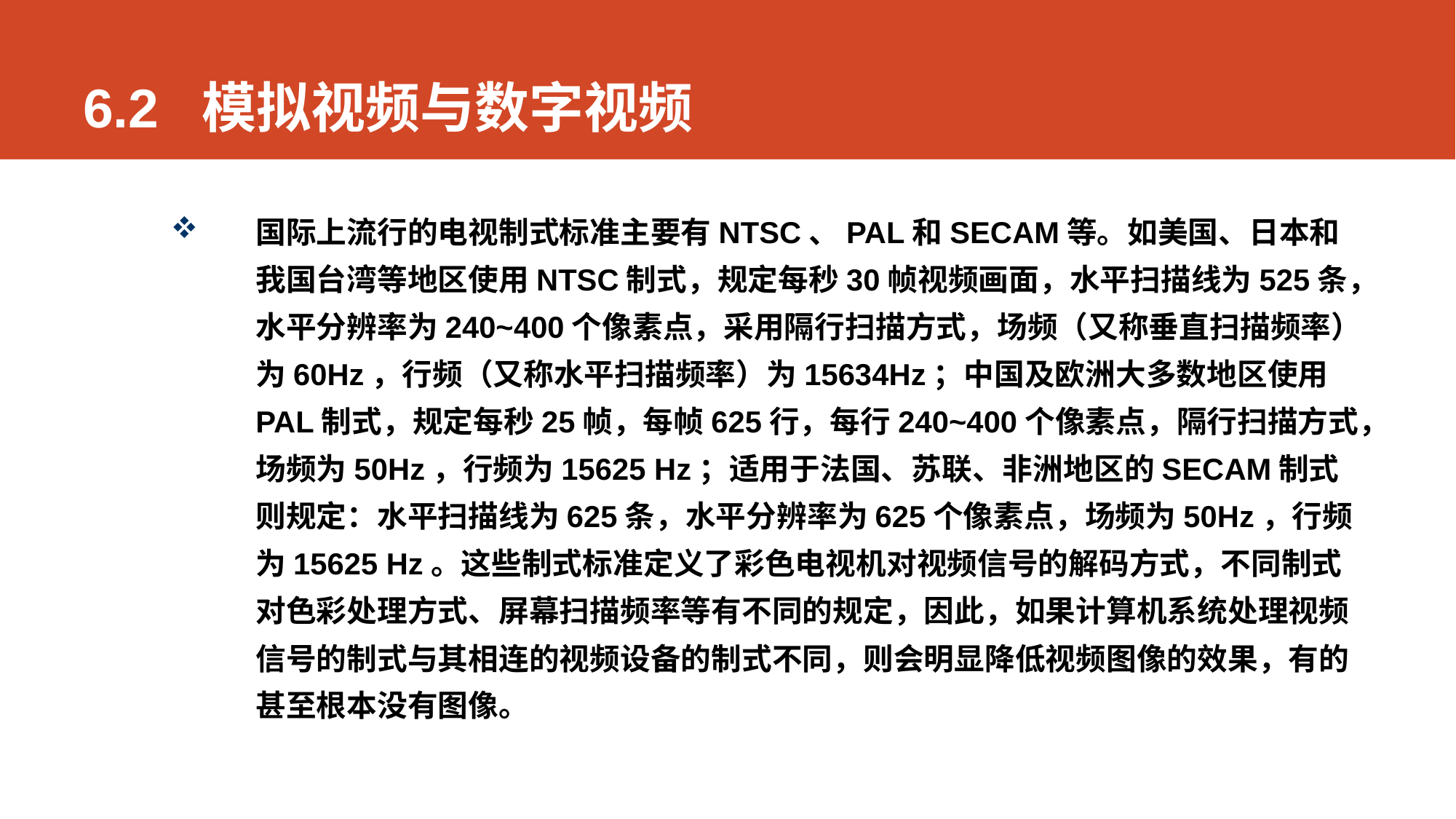

# 6.2  模拟视频与数字视频
国际上流行的电视制式标准主要有NTSC、PAL和SECAM等。如美国、日本和我国台湾等地区使用NTSC制式，规定每秒30帧视频画面，水平扫描线为525条，水平分辨率为240~400个像素点，采用隔行扫描方式，场频（又称垂直扫描频率）为60Hz，行频（又称水平扫描频率）为15634Hz；中国及欧洲大多数地区使用PAL制式，规定每秒25帧，每帧625行，每行240~400个像素点，隔行扫描方式，场频为50Hz，行频为15625 Hz；适用于法国、苏联、非洲地区的SECAM制式则规定：水平扫描线为625条，水平分辨率为625个像素点，场频为50Hz，行频为15625 Hz。这些制式标准定义了彩色电视机对视频信号的解码方式，不同制式对色彩处理方式、屏幕扫描频率等有不同的规定，因此，如果计算机系统处理视频信号的制式与其相连的视频设备的制式不同，则会明显降低视频图像的效果，有的甚至根本没有图像。